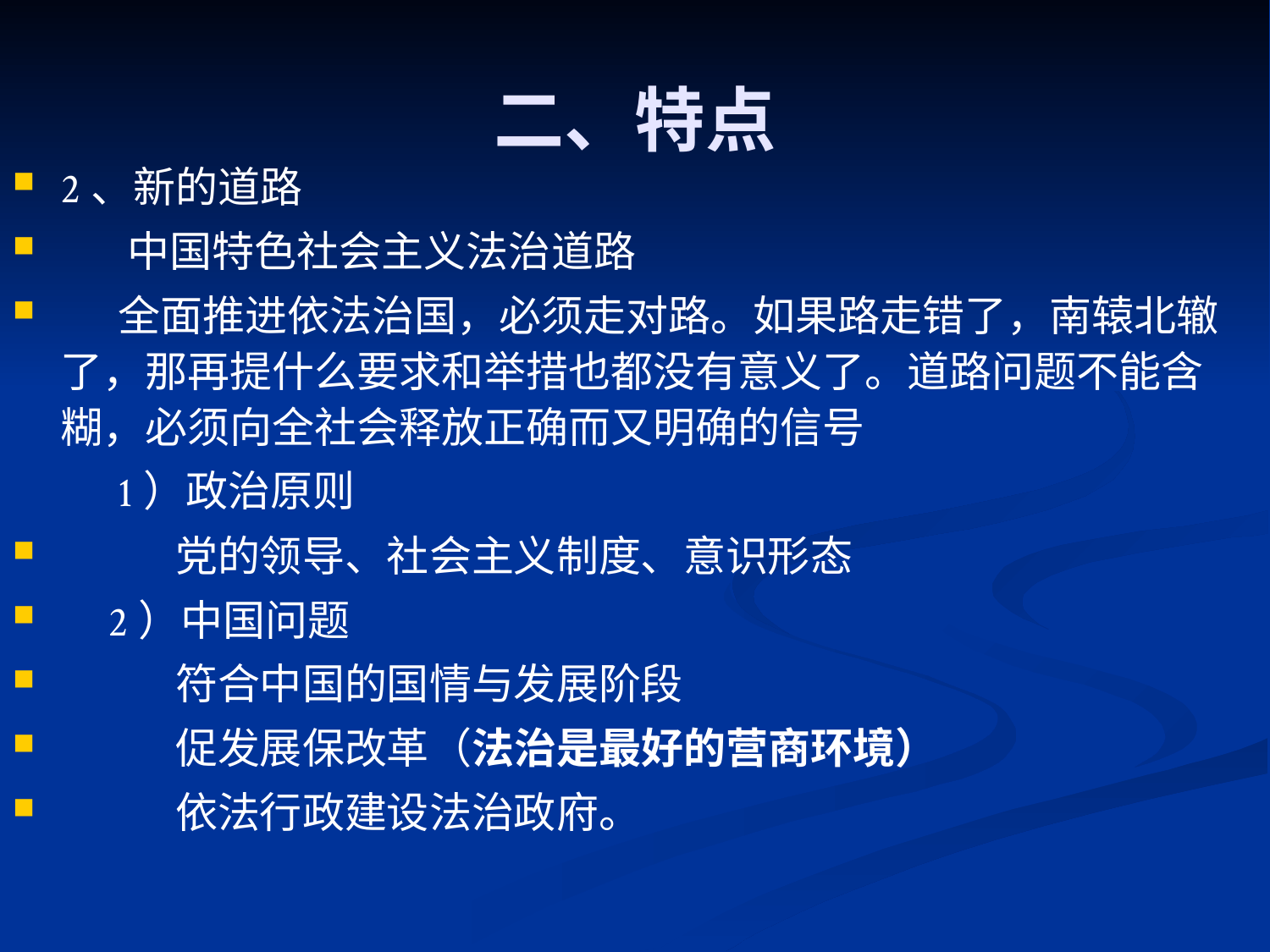

# 二、特点
2、新的道路
      中国特色社会主义法治道路
     全面推进依法治国，必须走对路。如果路走错了，南辕北辙了，那再提什么要求和举措也都没有意义了。道路问题不能含糊，必须向全社会释放正确而又明确的信号
           1）政治原则
           党的领导、社会主义制度、意识形态
     2）中国问题
           符合中国的国情与发展阶段
           促发展保改革（法治是最好的营商环境）
           依法行政建设法治政府。